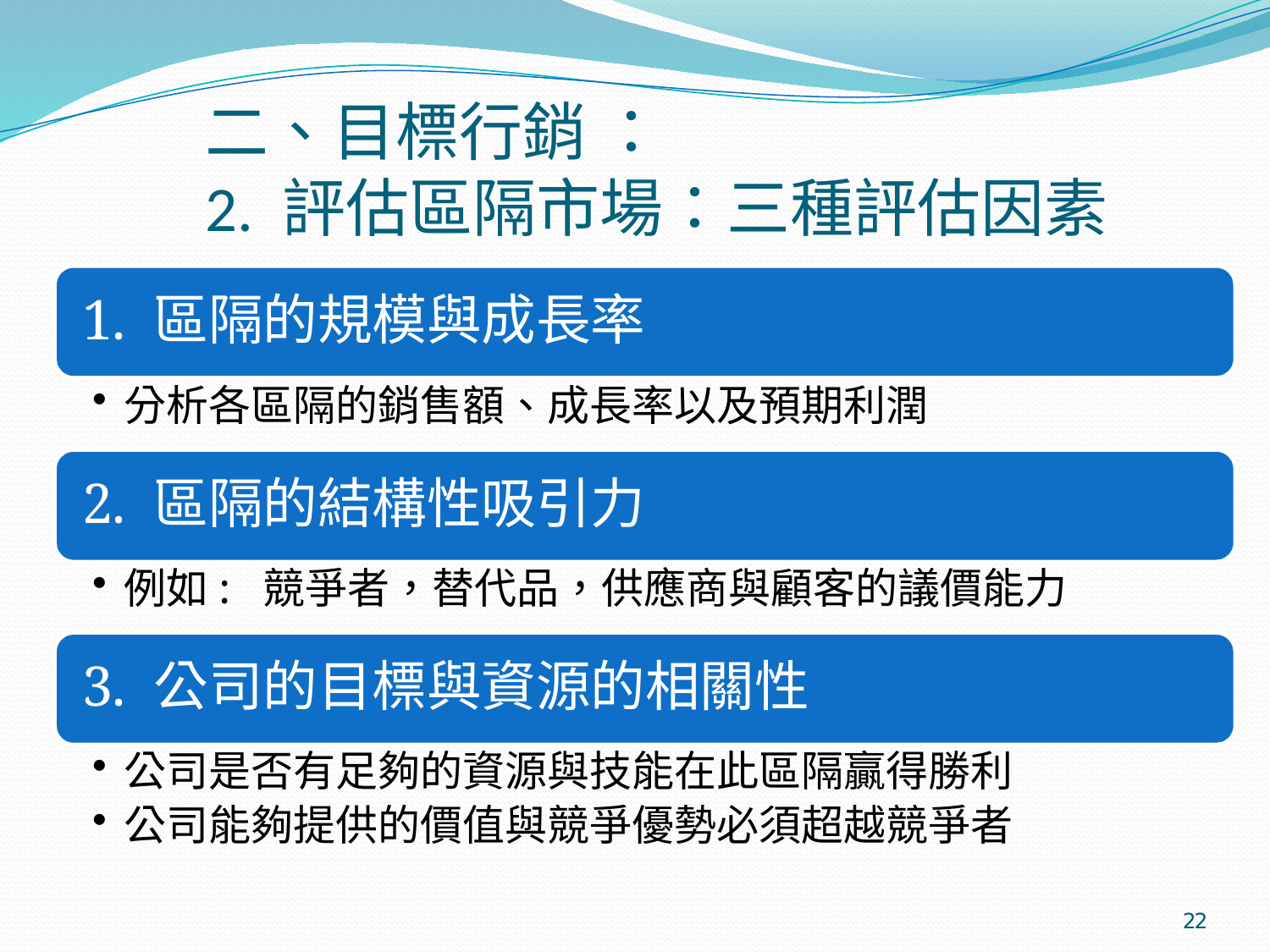

# 二、目標行銷 ： 2. 評估區隔市場：三種評估因素
1. 區隔的規模與成長率
分析各區隔的銷售額、成長率以及預期利潤
2. 區隔的結構性吸引力
例如:  競爭者，替代品，供應商與顧客的議價能力
3. 公司的目標與資源的相關性
公司是否有足夠的資源與技能在此區隔贏得勝利
公司能夠提供的價值與競爭優勢必須超越競爭者
22